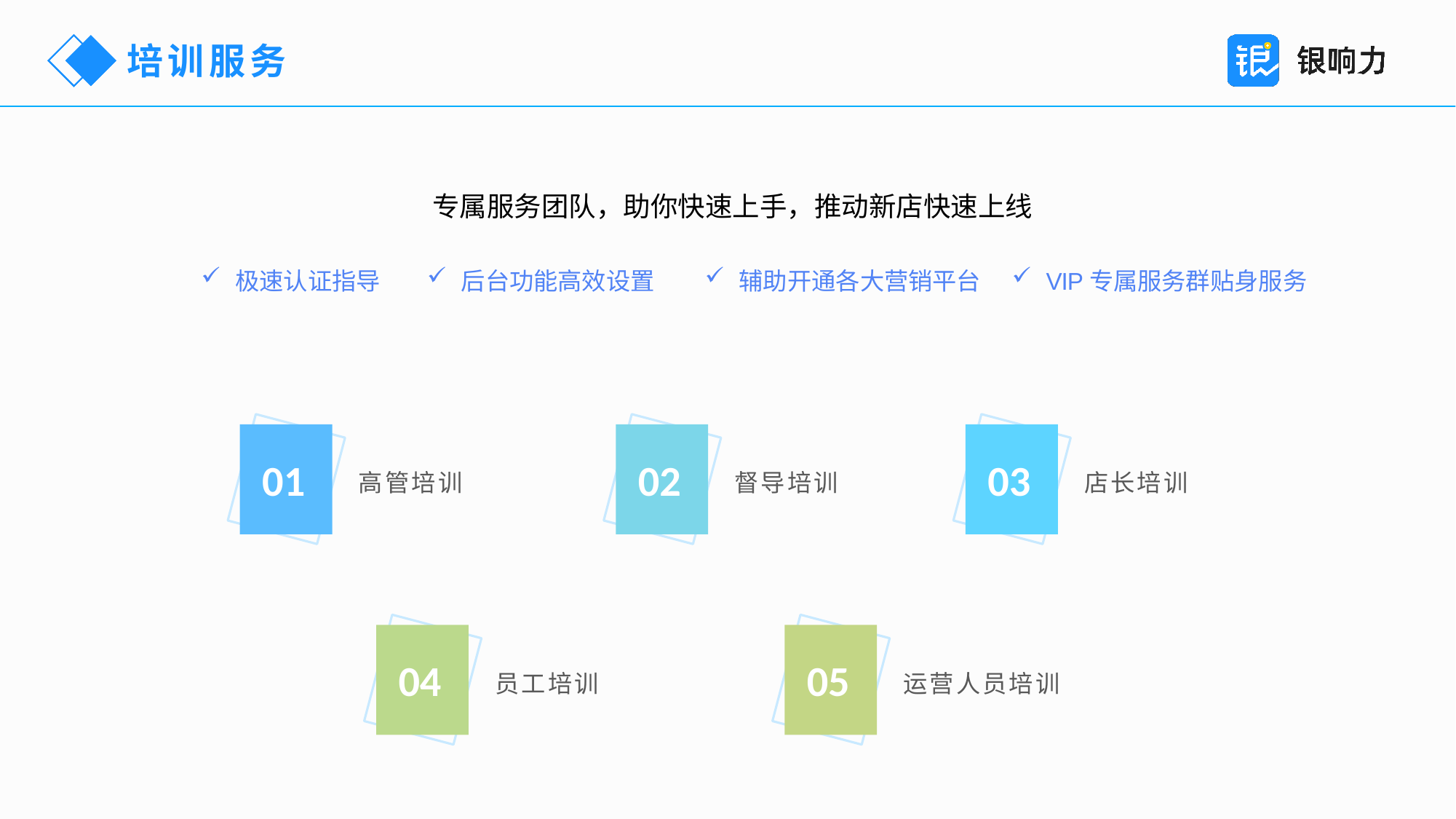

培训服务
专属服务团队，助你快速上手，推动新店快速上线
极速认证指导
后台功能高效设置
辅助开通各大营销平台
VIP专属服务群贴身服务
高管培训

01
督导培训

02
店长培训

03
员工培训

04
运营人员培训

05